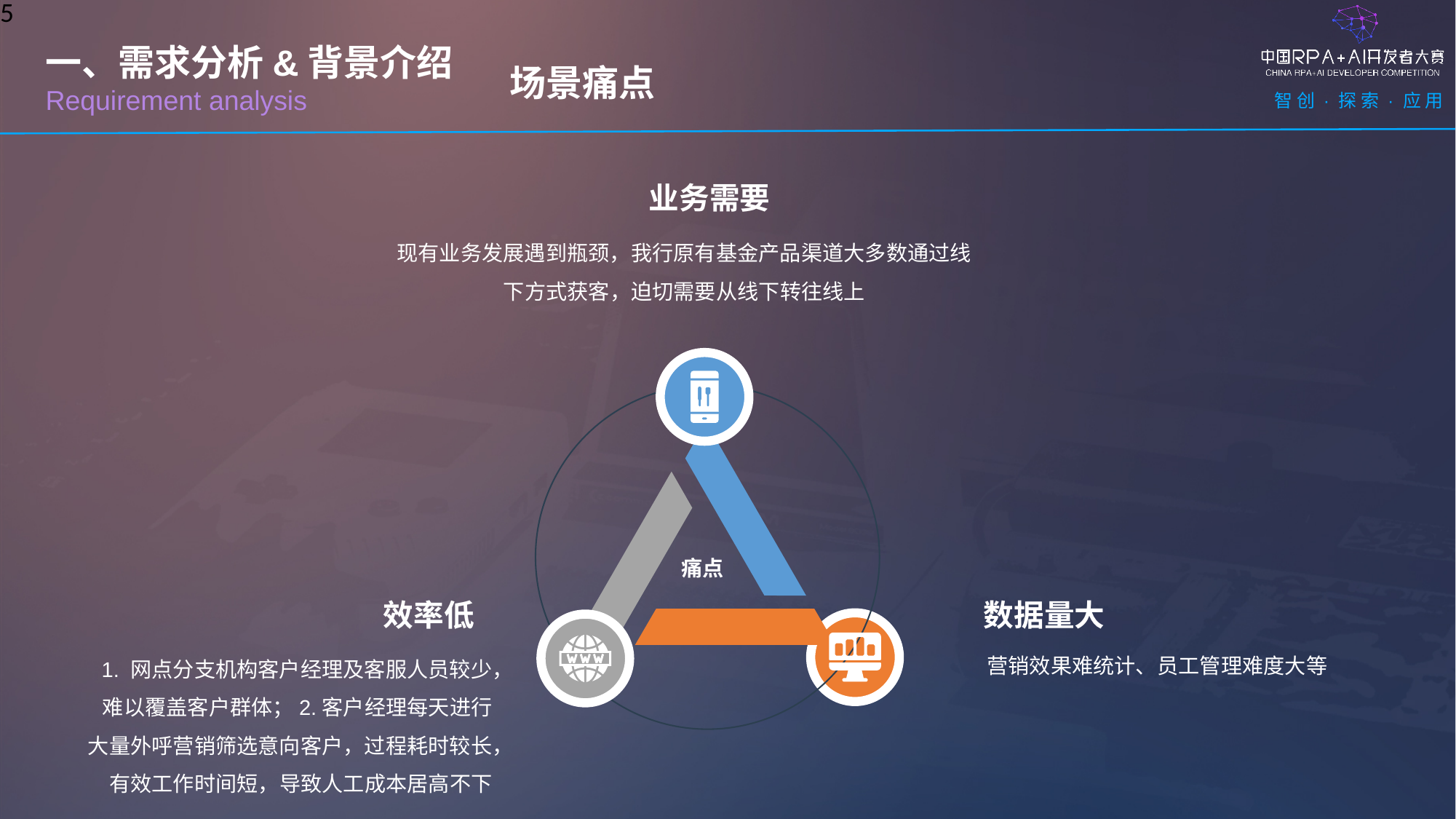

5
场景痛点
一、需求分析&背景介绍
Requirement analysis
业务需要
现有业务发展遇到瓶颈，我行原有基金产品渠道大多数通过线下方式获客，迫切需要从线下转往线上

痛点

效率低
数据量大
营销效果难统计、员工管理难度大等
1. 网点分支机构客户经理及客服人员较少，难以覆盖客户群体；2.客户经理每天进行大量外呼营销筛选意向客户，过程耗时较长，有效工作时间短，导致人工成本居高不下